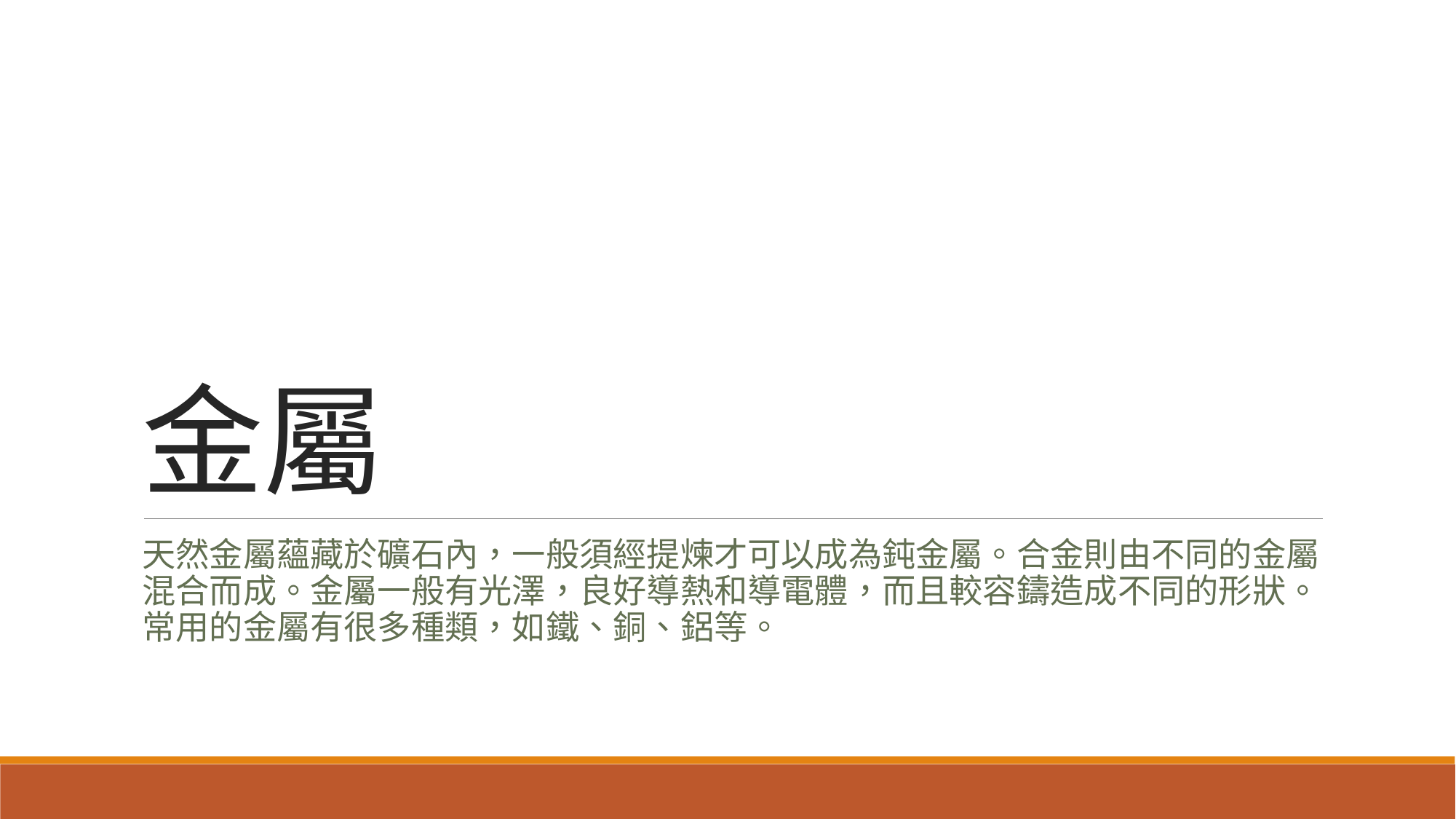

# 金屬
天然金屬蘊藏於礦石內，一般須經提煉才可以成為鈍金屬。合金則由不同的金屬混合而成。金屬一般有光澤，良好導熱和導電體，而且較容鑄造成不同的形狀。常用的金屬有很多種類，如鐵、銅、鋁等。